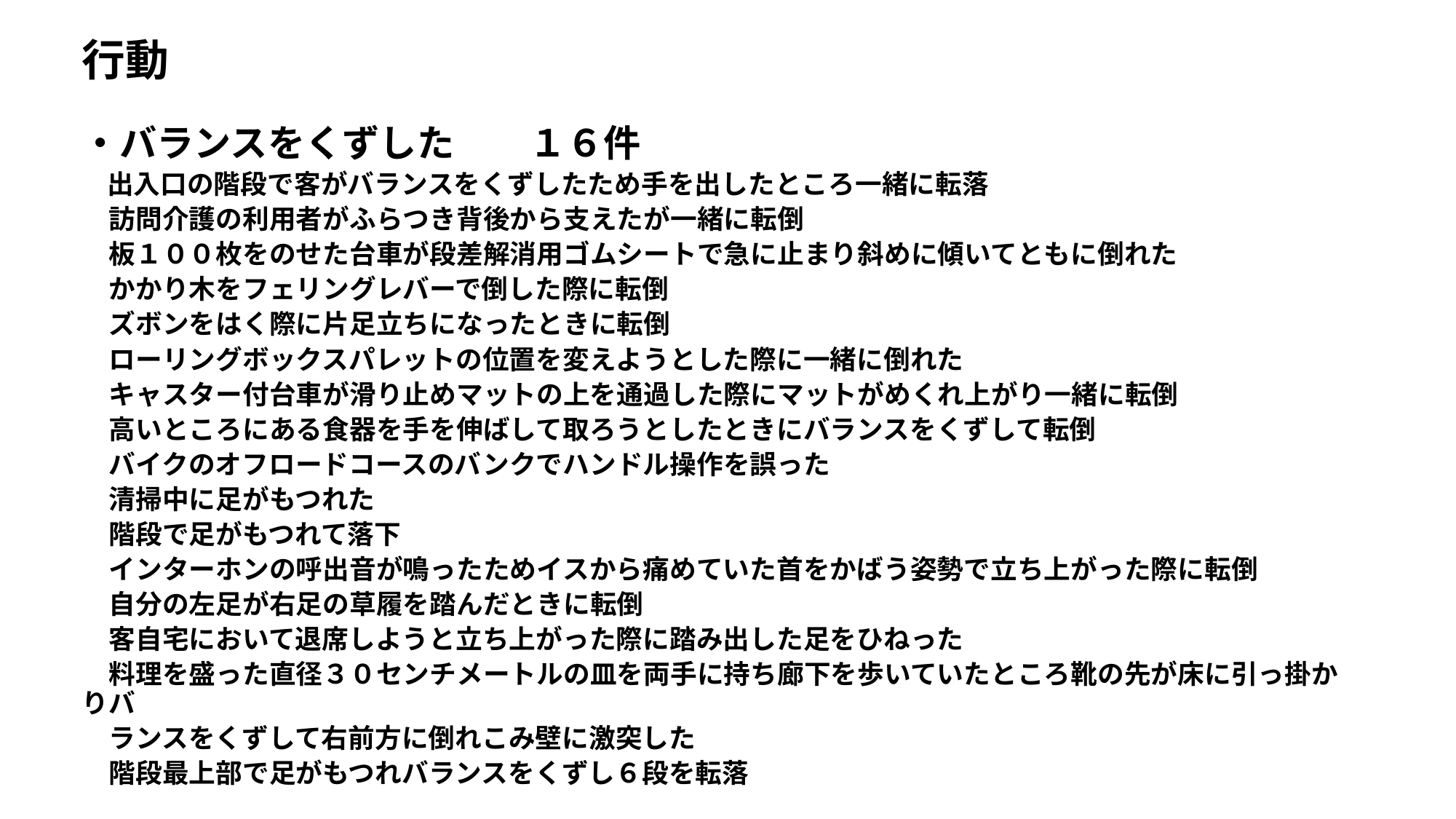

行動

・バランスをくずした　　１６件
　出入口の階段で客がバランスをくずしたため手を出したところ一緒に転落
　訪問介護の利用者がふらつき背後から支えたが一緒に転倒
　板１００枚をのせた台車が段差解消用ゴムシートで急に止まり斜めに傾いてともに倒れた
　かかり木をフェリングレバーで倒した際に転倒
　ズボンをはく際に片足立ちになったときに転倒
　ローリングボックスパレットの位置を変えようとした際に一緒に倒れた
　キャスター付台車が滑り止めマットの上を通過した際にマットがめくれ上がり一緒に転倒
　高いところにある食器を手を伸ばして取ろうとしたときにバランスをくずして転倒
　バイクのオフロードコースのバンクでハンドル操作を誤った
　清掃中に足がもつれた
　階段で足がもつれて落下
　インターホンの呼出音が鳴ったためイスから痛めていた首をかばう姿勢で立ち上がった際に転倒
　自分の左足が右足の草履を踏んだときに転倒
　客自宅において退席しようと立ち上がった際に踏み出した足をひねった
　料理を盛った直径３０センチメートルの皿を両手に持ち廊下を歩いていたところ靴の先が床に引っ掛かりバ
　ランスをくずして右前方に倒れこみ壁に激突した
　階段最上部で足がもつれバランスをくずし６段を転落